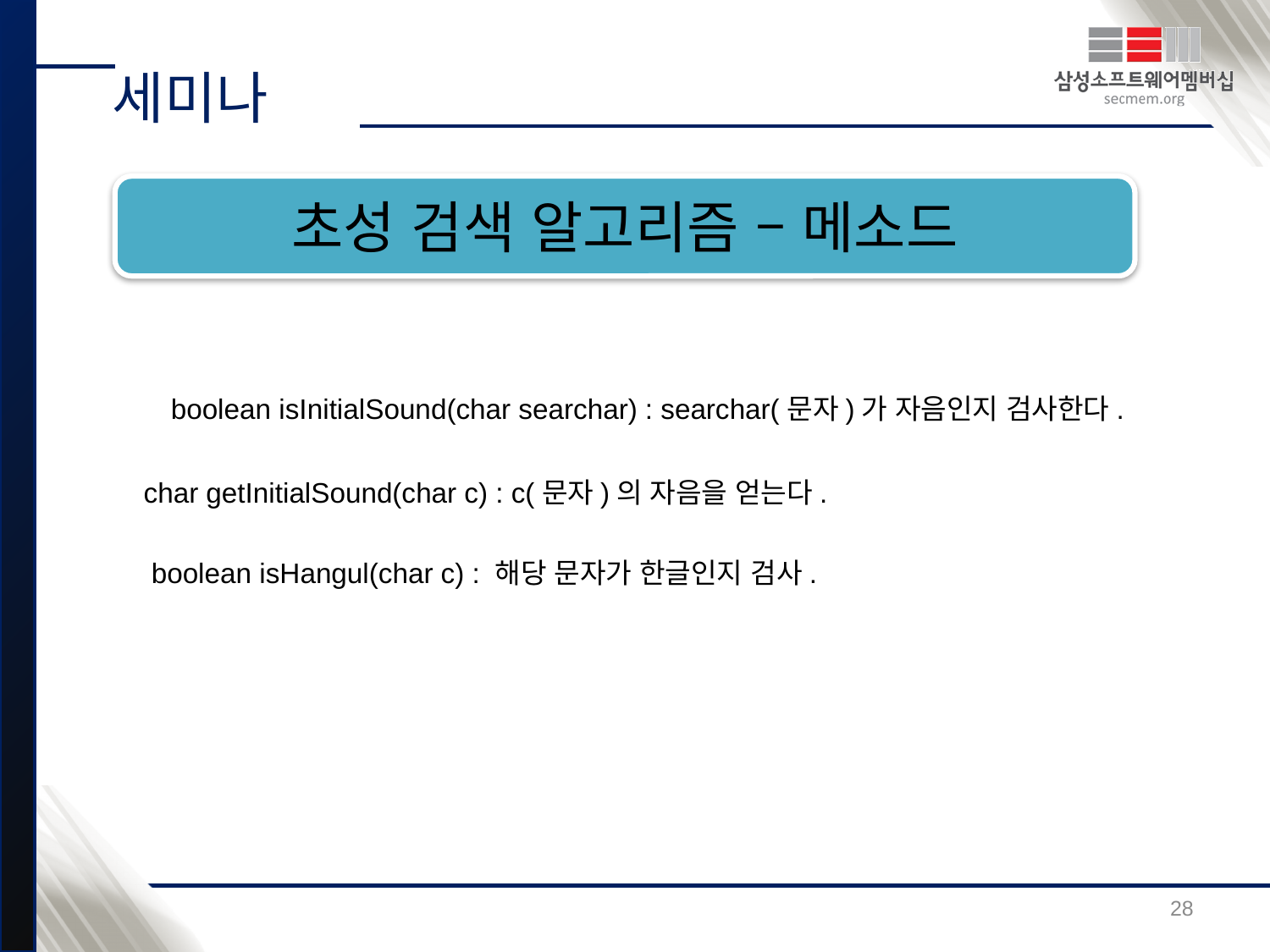

세미나
초성 검색 알고리즘 – 메소드
boolean isInitialSound(char searchar) : searchar(문자)가 자음인지 검사한다.
char getInitialSound(char c) : c(문자)의 자음을 얻는다.
boolean isHangul(char c) : 해당 문자가 한글인지 검사.
28